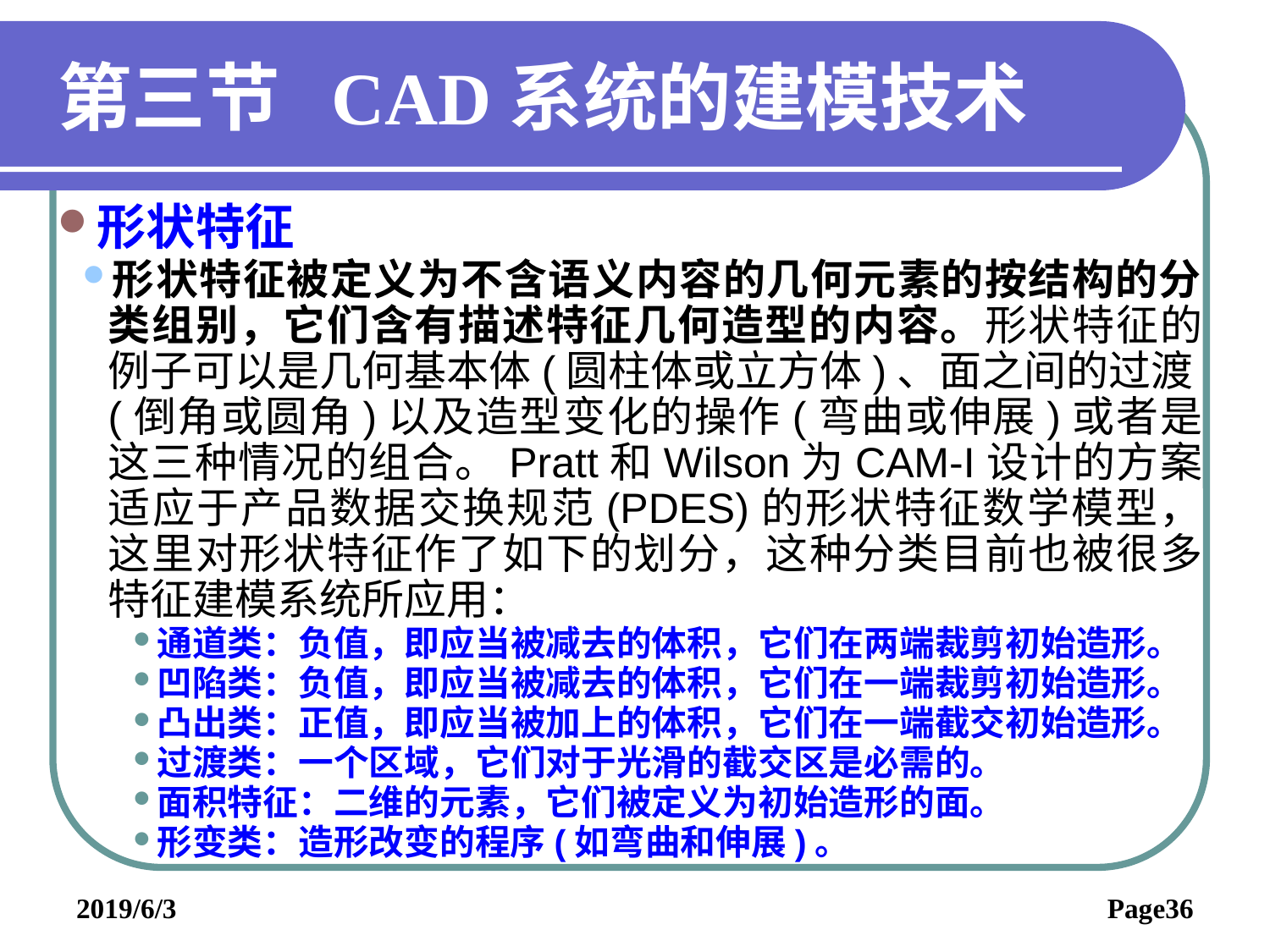

# 第三节  CAD系统的建模技术
形状特征
形状特征被定义为不含语义内容的几何元素的按结构的分类组别，它们含有描述特征几何造型的内容。形状特征的例子可以是几何基本体(圆柱体或立方体)、面之间的过渡(倒角或圆角)以及造型变化的操作(弯曲或伸展)或者是这三种情况的组合。Pratt和Wilson为CAM-I设计的方案适应于产品数据交换规范(PDES)的形状特征数学模型，这里对形状特征作了如下的划分，这种分类目前也被很多特征建模系统所应用：
通道类：负值，即应当被减去的体积，它们在两端裁剪初始造形。
凹陷类：负值，即应当被减去的体积，它们在一端裁剪初始造形。
凸出类：正值，即应当被加上的体积，它们在一端截交初始造形。
过渡类：一个区域，它们对于光滑的截交区是必需的。
面积特征：二维的元素，它们被定义为初始造形的面。
形变类：造形改变的程序(如弯曲和伸展)。
2019/6/3
Page36